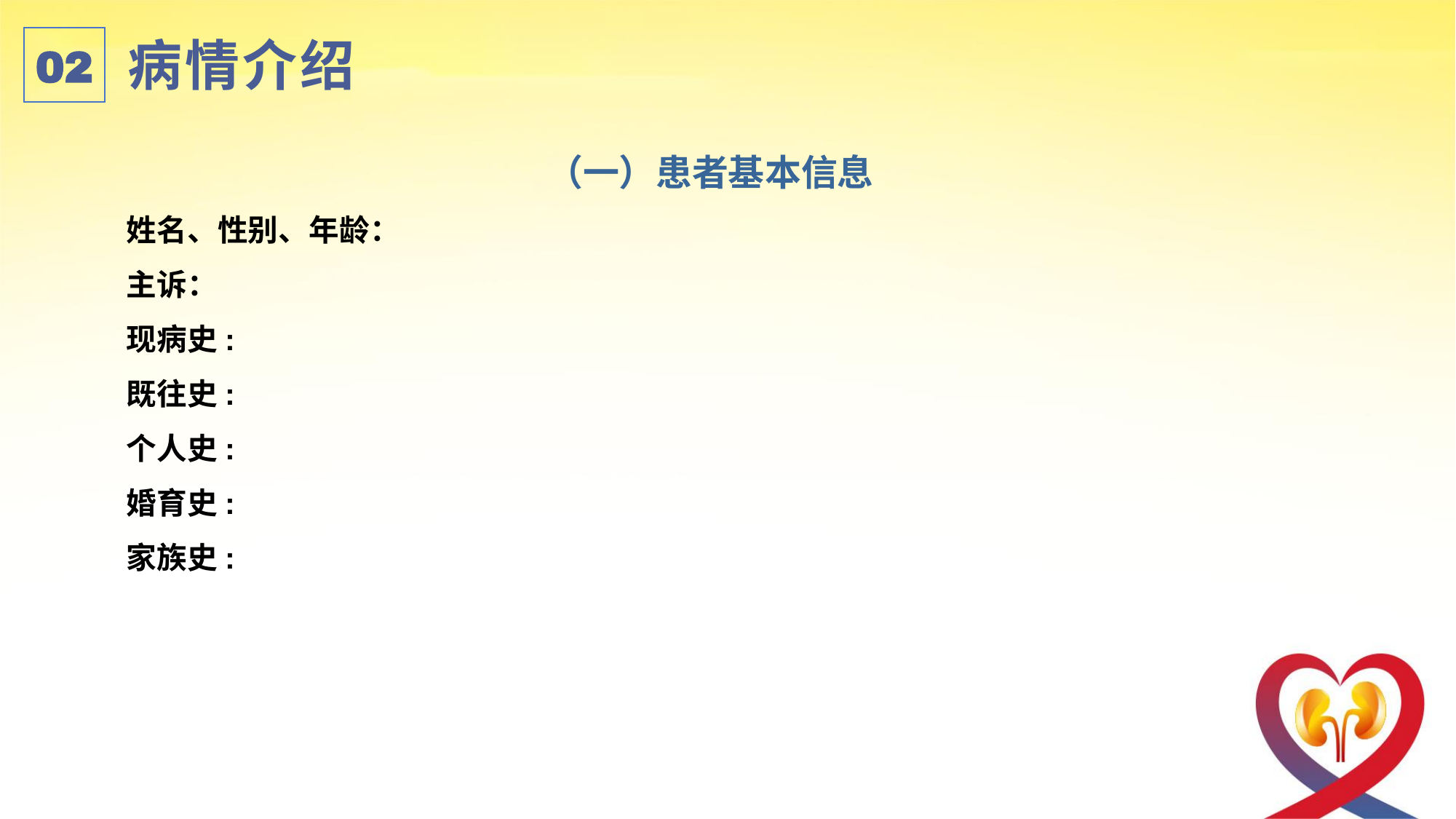

病情介绍
02
（一）患者基本信息
姓名、性别、年龄：
主诉：
现病史:
既往史:
个人史:
婚育史:
家族史: